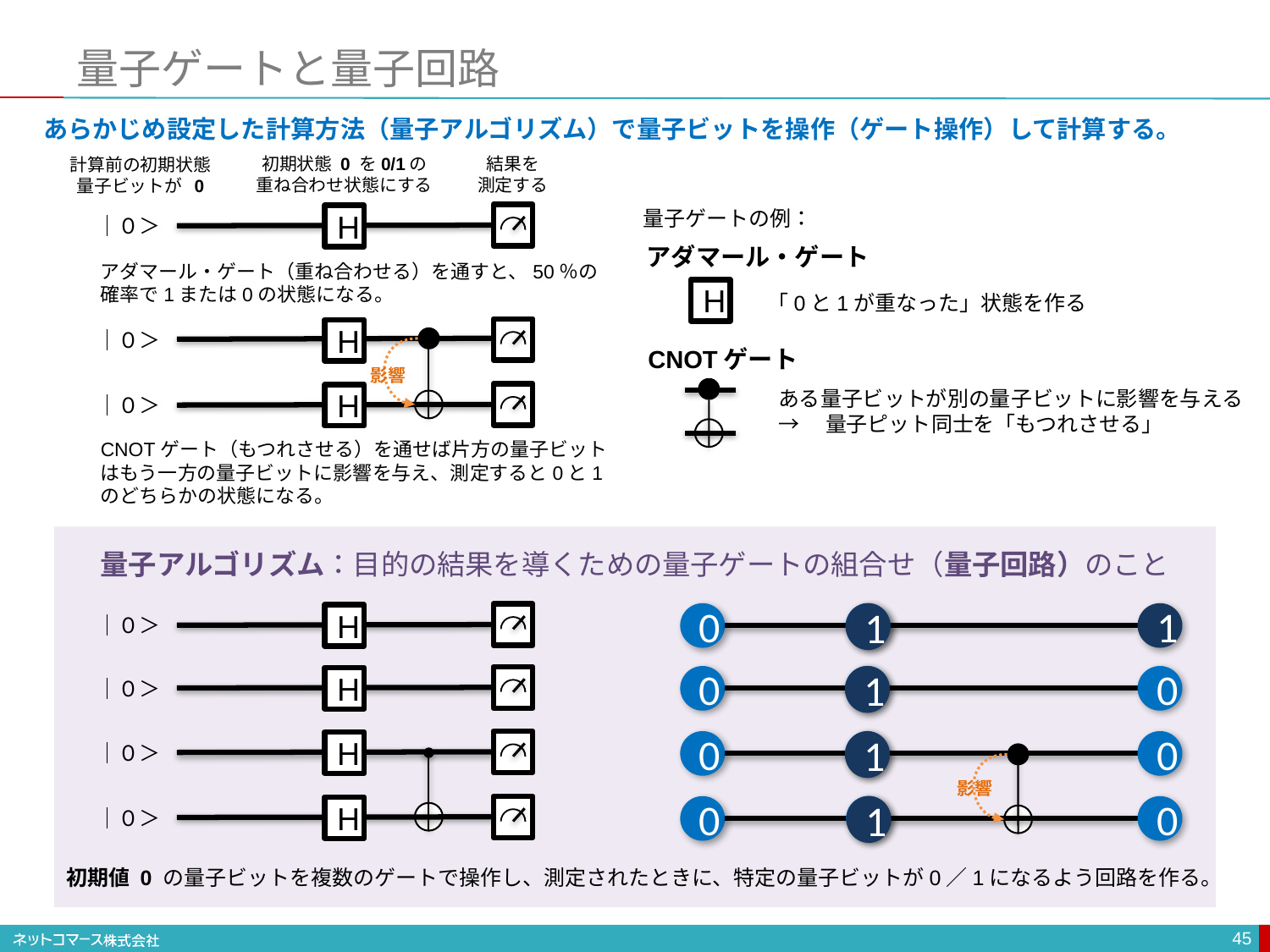

# 量子ゲートと量子回路
あらかじめ設定した計算方法（量子アルゴリズム）で量子ビットを操作（ゲート操作）して計算する。
結果を
測定する
初期状態 0 を0/1の
重ね合わせ状態にする
計算前の初期状態
量子ビットが  0

H
｜０＞
アダマール・ゲート（重ね合わせる）を通すと、50％の確率で1または0の状態になる。
量子ゲートの例：
アダマール・ゲート
H
「0と1が重なった」状態を作る

H
｜０＞

影響

H
｜０＞

CNOTゲート（もつれさせる）を通せば片方の量子ビットはもう一方の量子ビットに影響を与え、測定すると0と1のどちらかの状態になる。
CNOTゲート

ある量子ビットが別の量子ビットに影響を与える
→　量子ピット同士を「もつれさせる」

量子アルゴリズム：目的の結果を導くための量子ゲートの組合せ（量子回路）のこと
0
1

H
｜０＞
0
0

H
｜０＞

0
0
H
｜０＞

影響

0
0
H
｜０＞

初期値 0 の量子ビットを複数のゲートで操作し、測定されたときに、特定の量子ビットが0／1になるよう回路を作る。
1
0
1
0
1
0
1
0
45